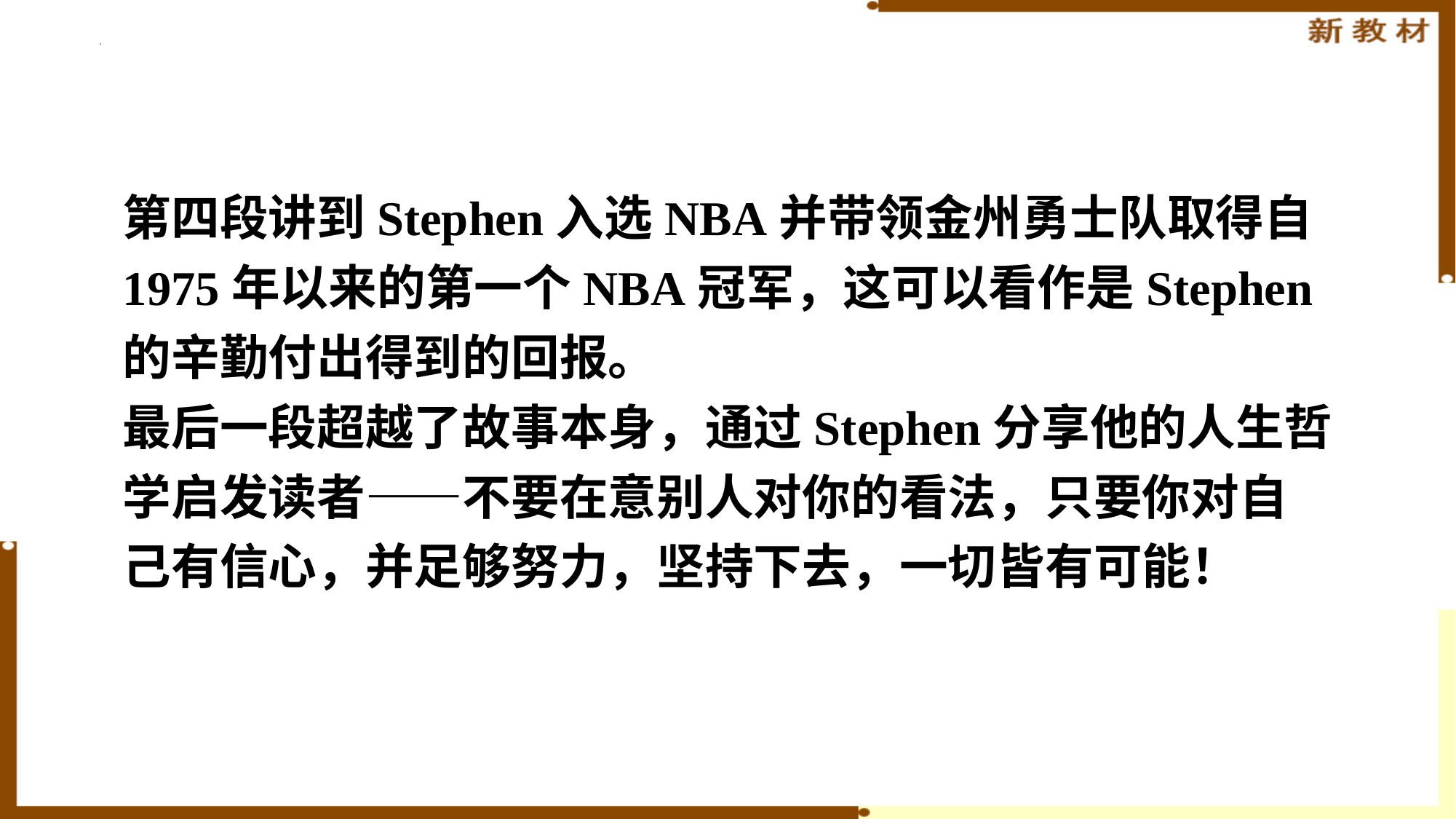

第四段讲到Stephen入选NBA并带领金州勇士队取得自1975年以来的第一个NBA冠军，这可以看作是Stephen的辛勤付出得到的回报。
最后一段超越了故事本身，通过Stephen分享他的人生哲学启发读者——不要在意别人对你的看法，只要你对自己有信心，并足够努力，坚持下去，一切皆有可能！